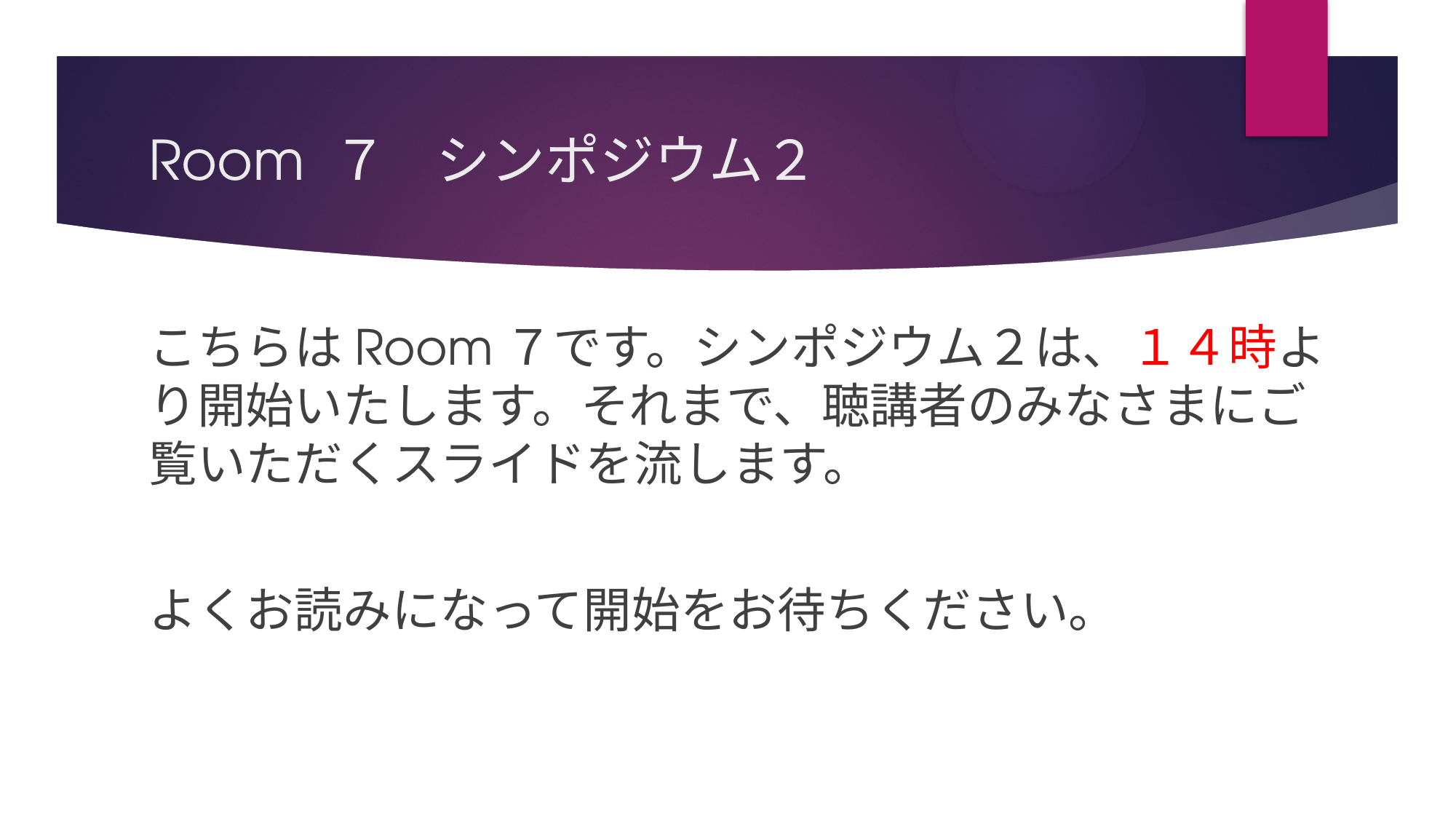

# Room ７    シンポジウム２
こちらはRoom７です。シンポジウム２は、１４時より開始いたします。それまで、聴講者のみなさまにご覧いただくスライドを流します。

よくお読みになって開始をお待ちください。